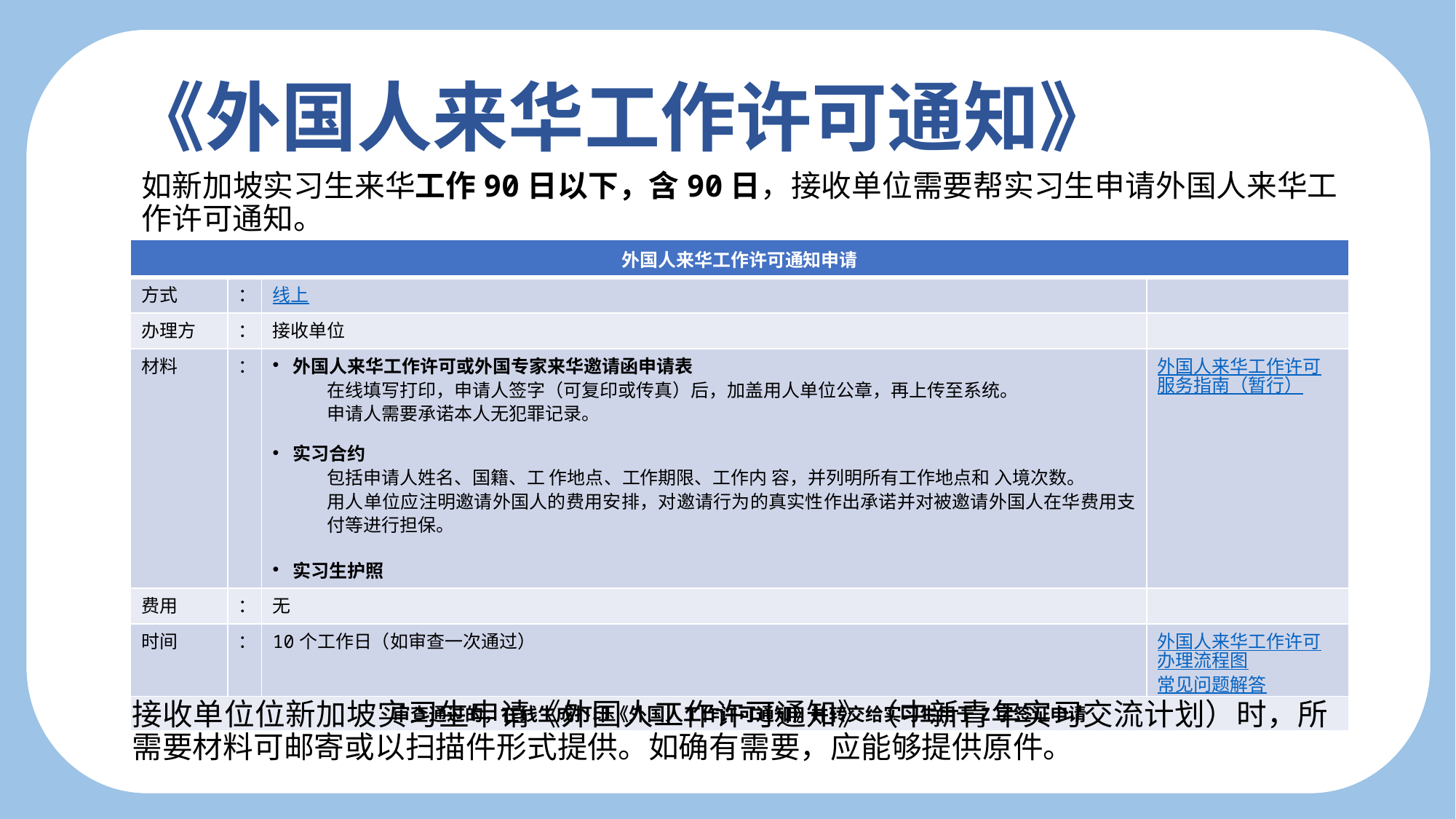

《外国人来华工作许可通知》
（中新青年实习交流计划）
如新加坡实习生来华工作90日以下，含90日，接收单位需要帮实习生申请外国人来华工作许可通知。

| 外国人来华工作许可通知申请 |  |  |  |
| --- | --- | --- | --- |
| 方式 | ： | 线上 |  |
| 办理方 | ： | 接收单位 |  |
| 材料 | ： | 外国人来华工作许可或外国专家来华邀请函申请表 在线填写打印，申请人签字（可复印或传真）后，加盖用人单位公章，再上传至系统。 申请人需要承诺本人无犯罪记录。 实习合约 包括申请人姓名、国籍、工 作地点、工作期限、工作内 容，并列明所有工作地点和 入境次数。 用人单位应注明邀请外国人的费用安排，对邀请行为的真实性作出承诺并对被邀请外国人在华费用支付等进行担保。 实习生护照 | 外国人来华工作许可服务指南（暂行） |
| 费用 | ： | 无 |  |
| 时间 | ： | 10个工作日（如审查一次通过） | 外国人来华工作许可办理流程图 常见问题解答 |
| 审查通过的，在线生成打印《外国人工作许可通知》并转交给实习生用于Z字签证申请 |  |  |  |
接收单位位新加坡实习生申请《外国人工作许可通知》（中新青年实习交流计划）时，所需要材料可邮寄或以扫描件形式提供。如确有需要，应能够提供原件。